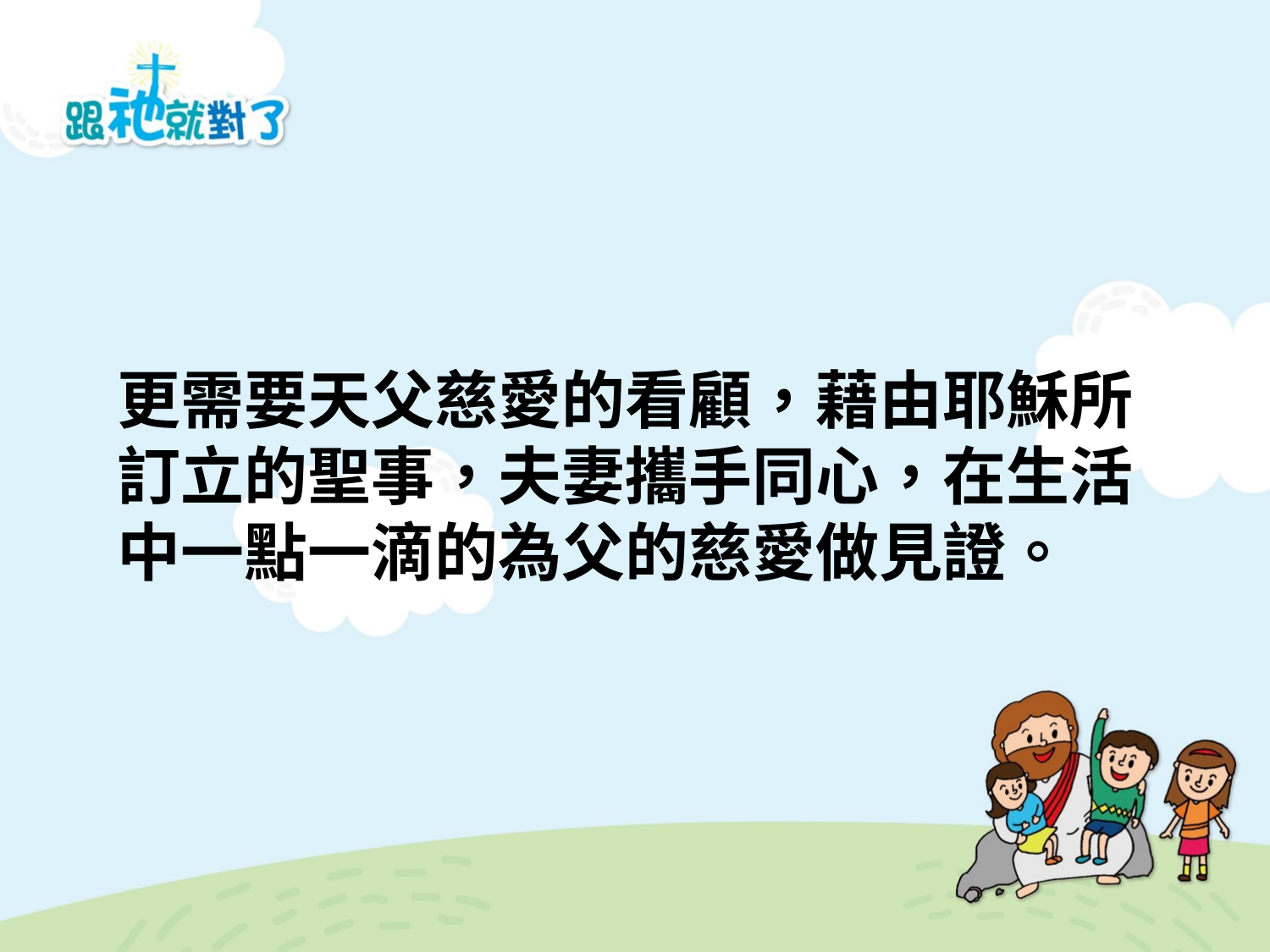

更需要天父慈愛的看顧，藉由耶穌所訂立的聖事，夫妻攜手同心，在生活中一點一滴的為父的慈愛做見證。